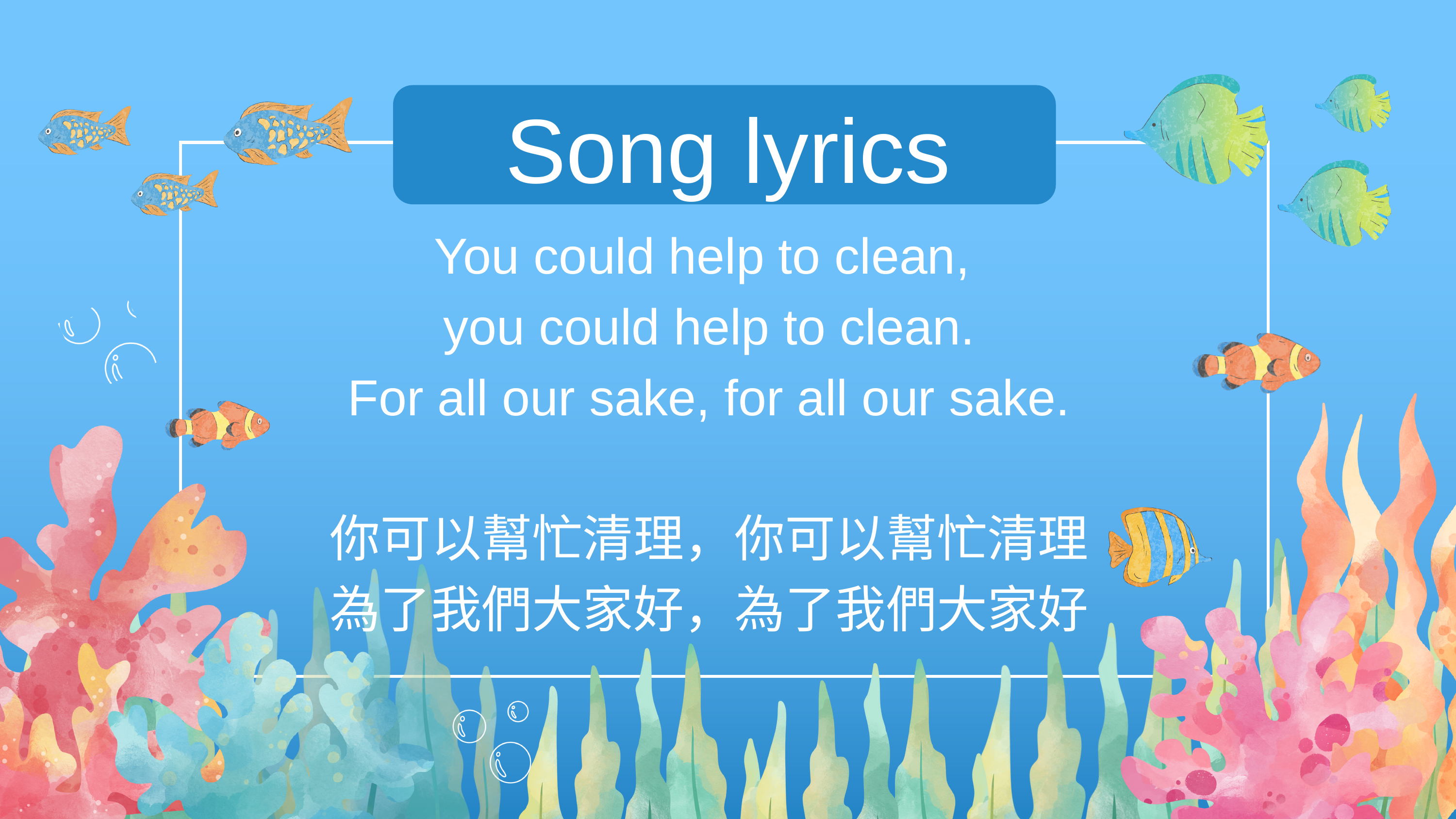

Song lyrics

You could help to clean,
you could help to clean.
For all our sake, for all our sake.

你可以幫忙清理，你可以幫忙清理
為了我們大家好，為了我們大家好